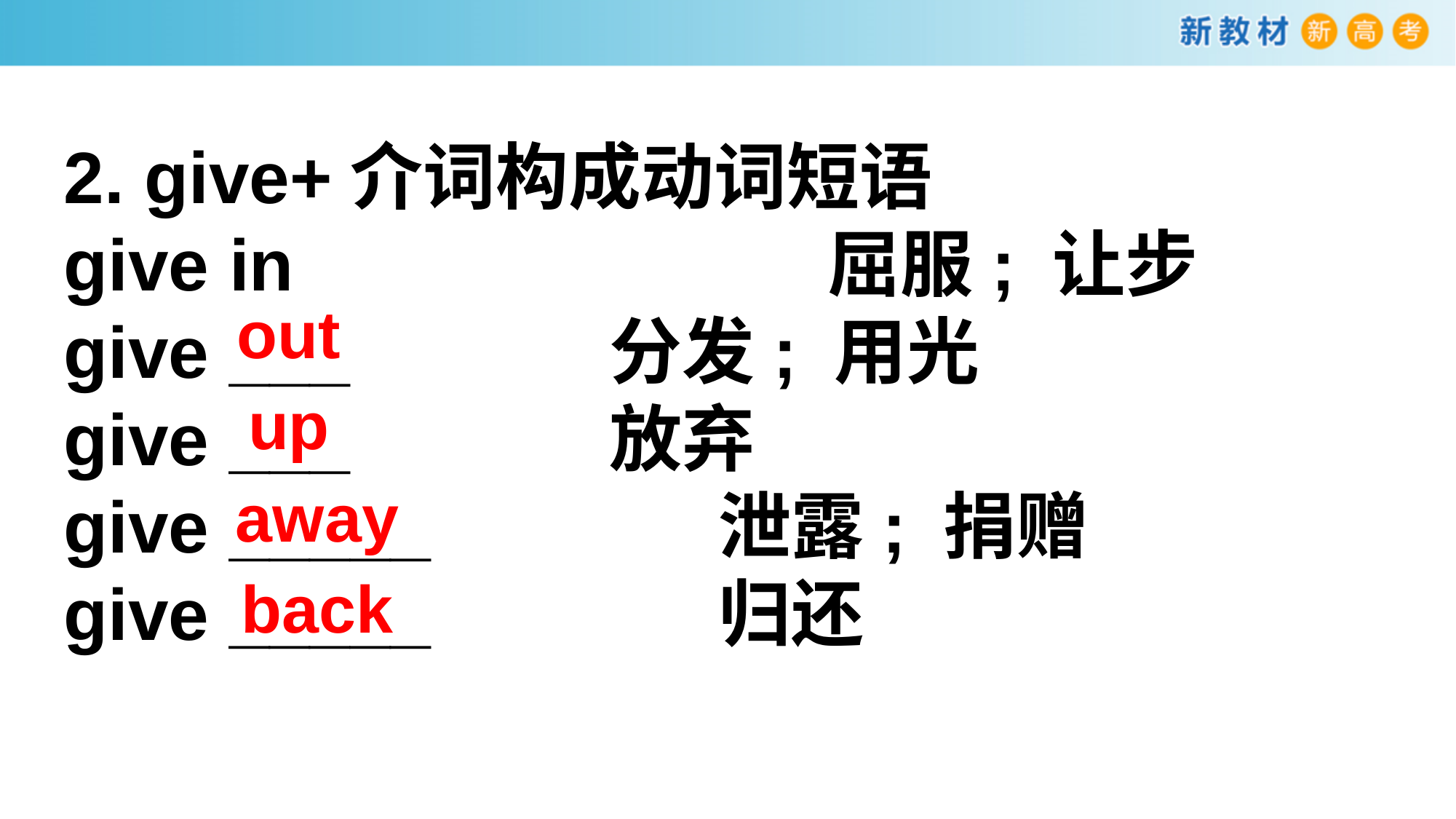

2. give+介词构成动词短语
give in　　　　　　	屈服; 让步
give ___			分发; 用光
give ___			放弃
give _____			泄露; 捐赠
give _____			归还
out
up
away
back